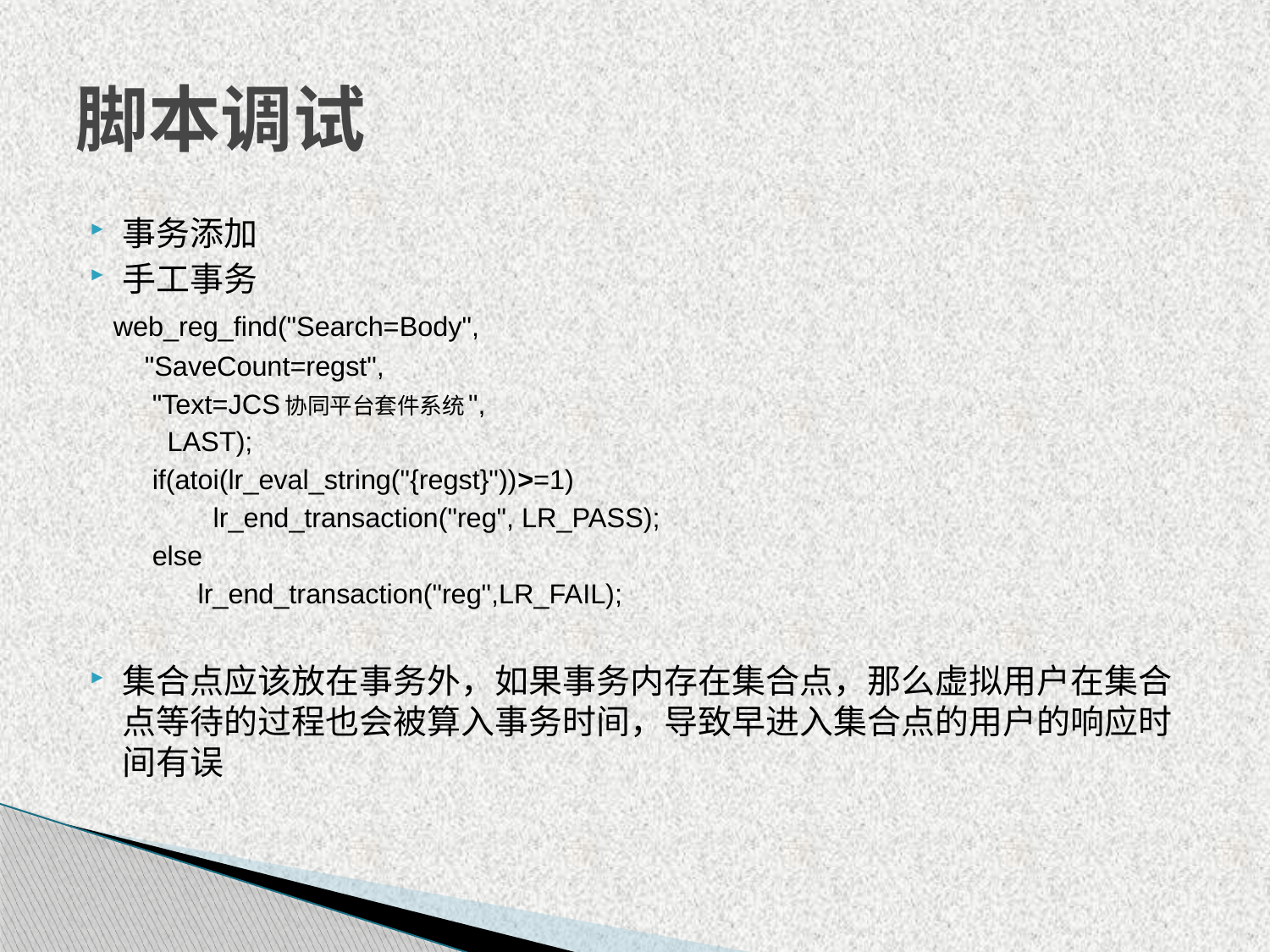

# 脚本调试
事务添加
手工事务
    web_reg_find("Search=Body",
         "SaveCount=regst",
          "Text=JCS协同平台套件系统",
            LAST);
          if(atoi(lr_eval_string("{regst}"))>=1)
                  lr_end_transaction("reg", LR_PASS);
          else
                lr_end_transaction("reg",LR_FAIL);

集合点应该放在事务外，如果事务内存在集合点，那么虚拟用户在集合点等待的过程也会被算入事务时间，导致早进入集合点的用户的响应时间有误